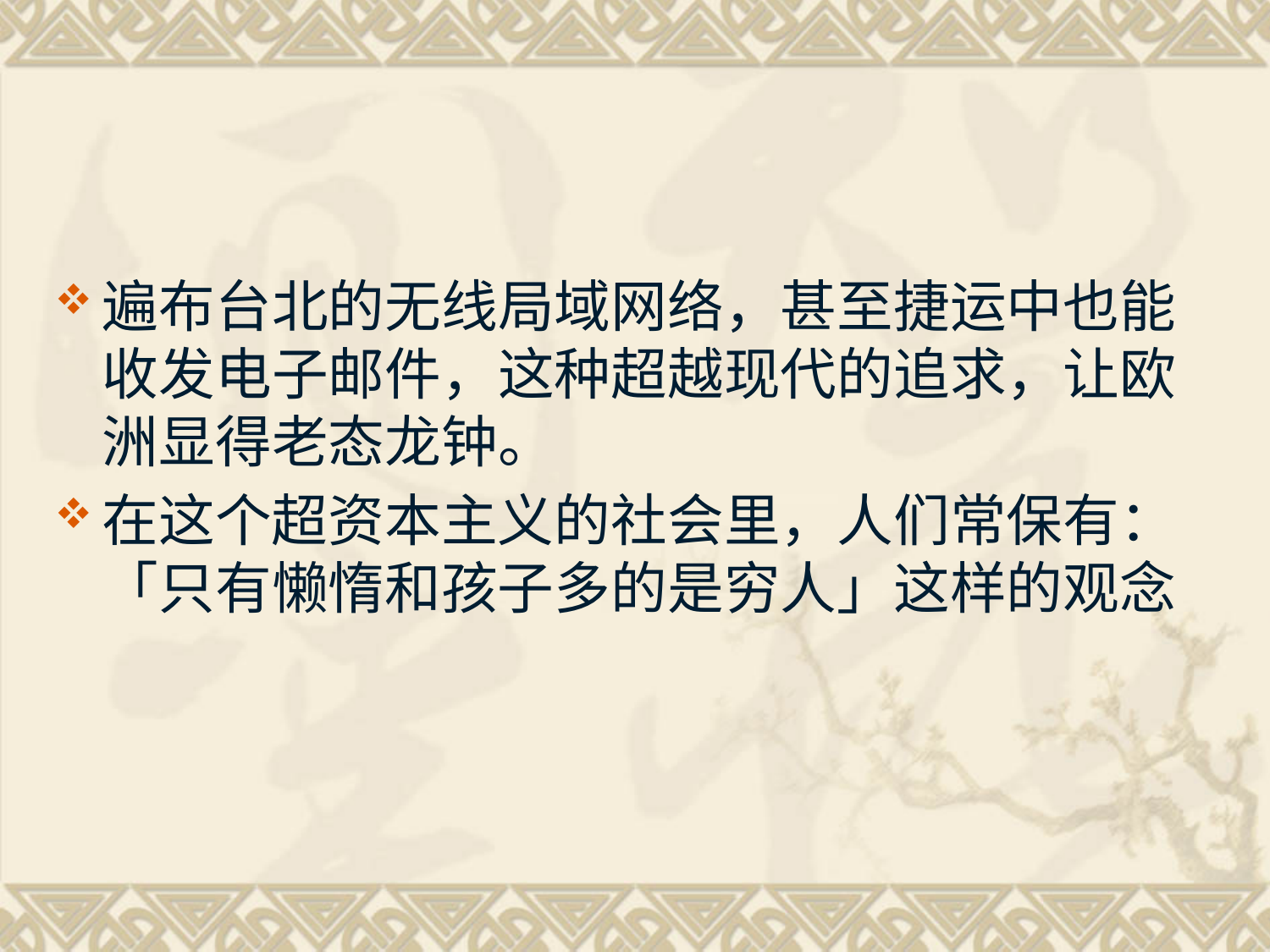

遍布台北的无线局域网络，甚至捷运中也能收发电子邮件，这种超越现代的追求，让欧洲显得老态龙钟。
在这个超资本主义的社会里，人们常保有：「只有懒惰和孩子多的是穷人」这样的观念